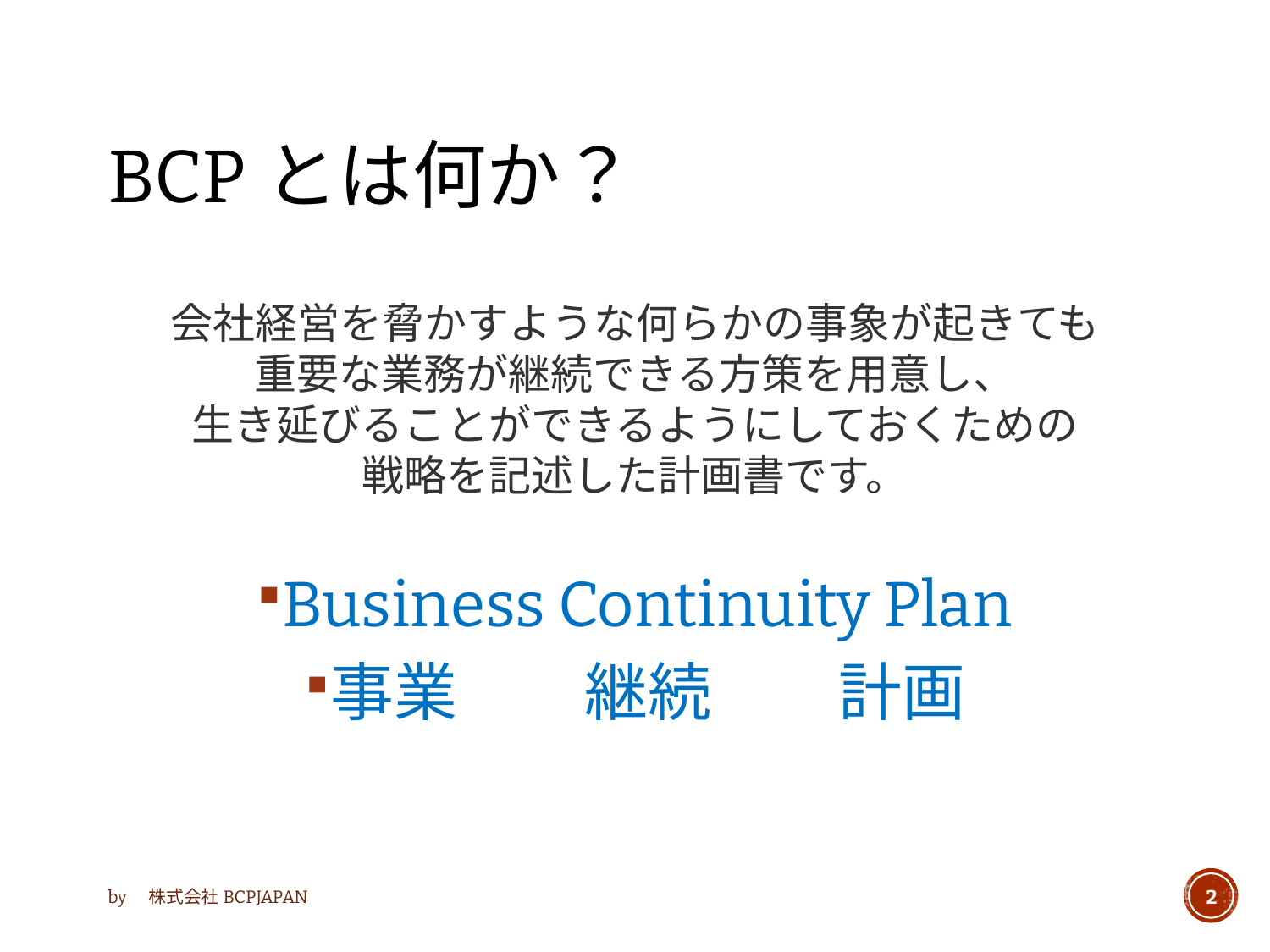

# BCPとは何か？
会社経営を脅かすような何らかの事象が起きても
重要な業務が継続できる方策を用意し、
生き延びることができるようにしておくための
戦略を記述した計画書です。
Business Continuity Plan
事業　　継続　　計画

by　株式会社BCPJAPAN
2